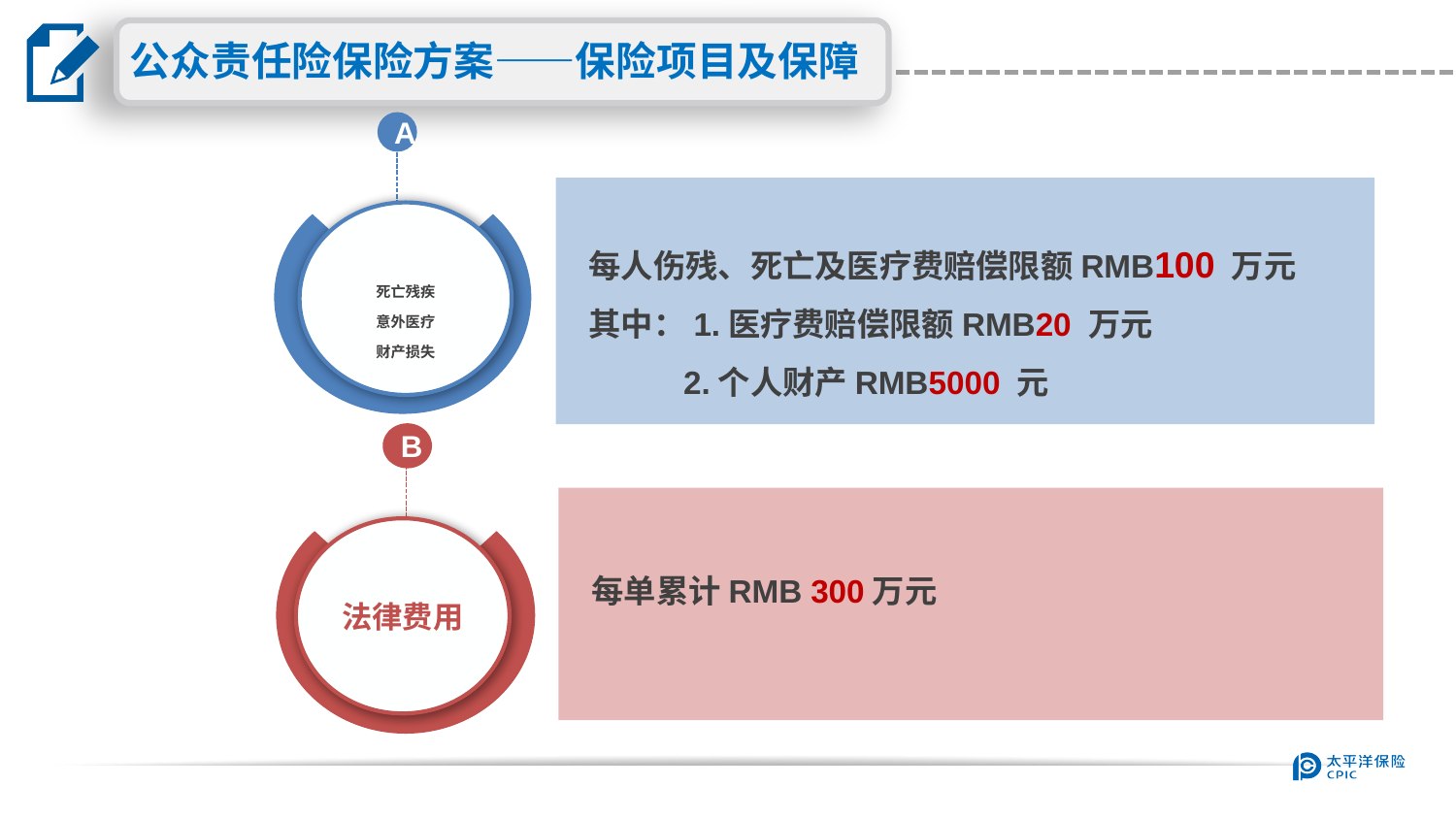

公众责任险保险方案——保险项目及保障
A

  每人伤残、死亡及医疗费赔偿限额RMB100 万元
  其中：1.医疗费赔偿限额RMB20 万元
             2.个人财产RMB5000 元

死亡残疾
意外医疗
财产损失

B

  每单累计RMB 300万元
法律费用